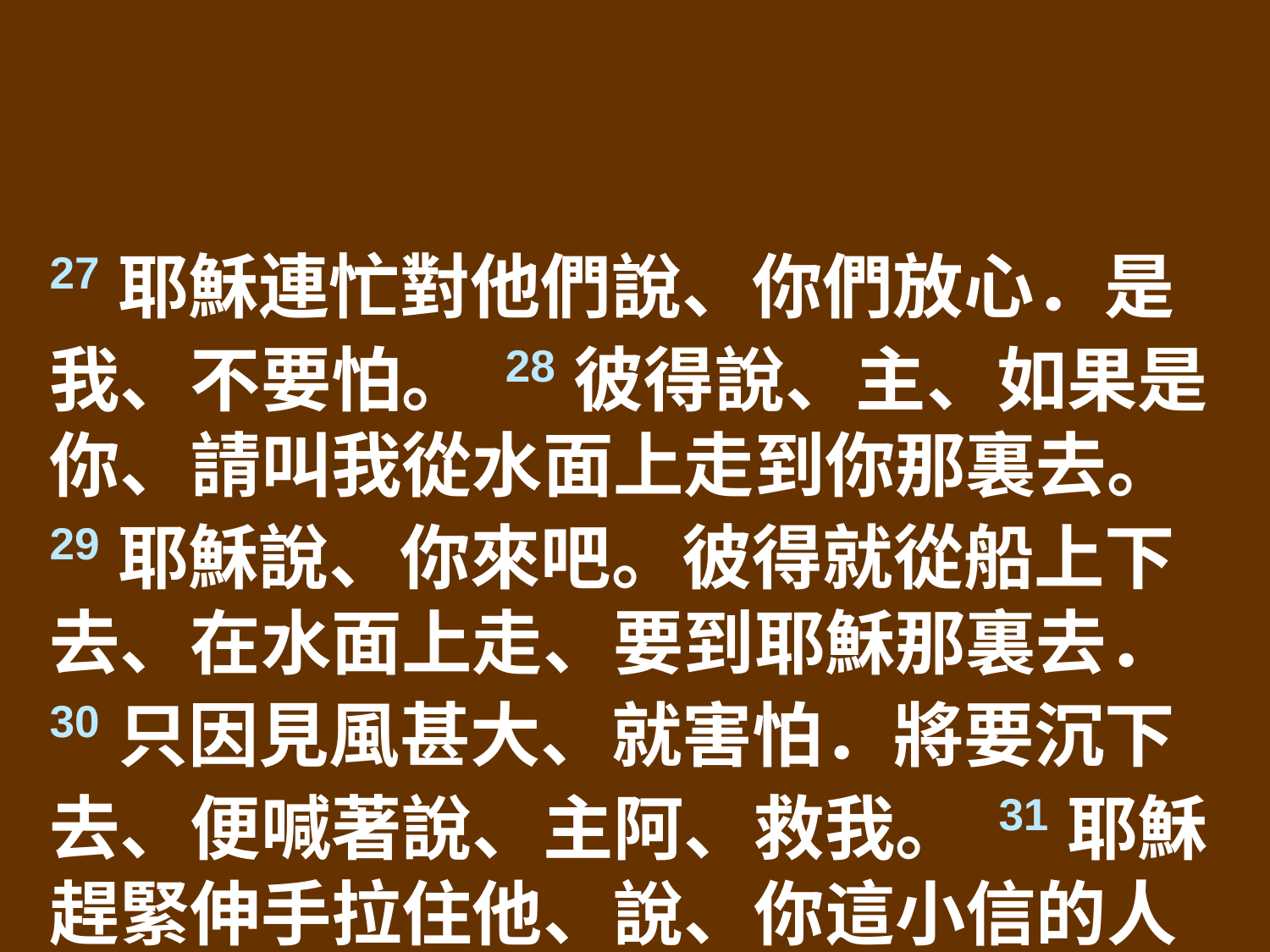

27耶穌連忙對他們說、你們放心．是我、不要怕。 28彼得說、主、如果是你、請叫我從水面上走到你那裏去。 29耶穌說、你來吧。彼得就從船上下去、在水面上走、要到耶穌那裏去． 30只因見風甚大、就害怕．將要沉下去、便喊著說、主阿、救我。 31耶穌趕緊伸手拉住他、說、你這小信的人哪、為甚麼疑惑呢。 32他們上了船、風就住了。